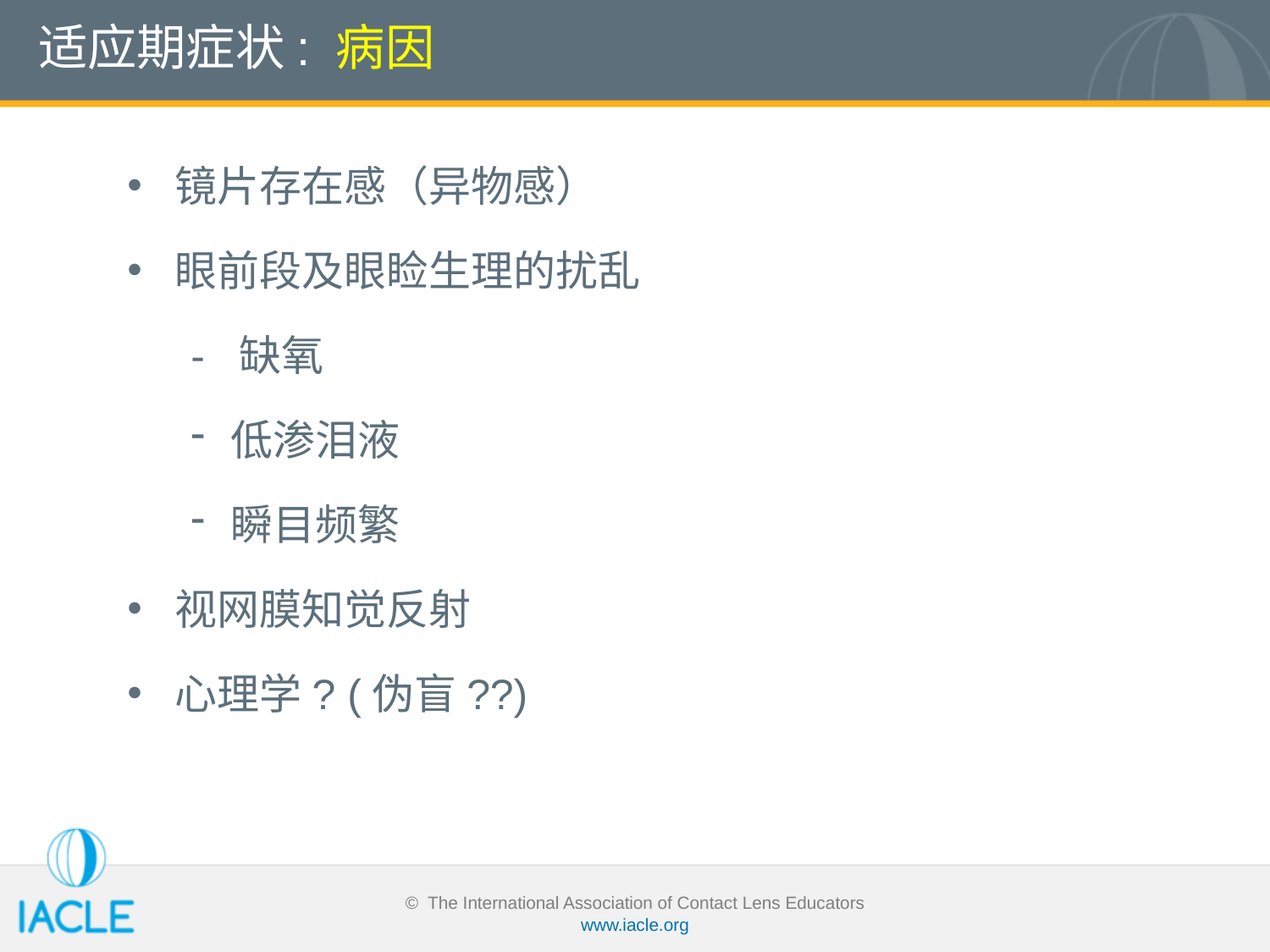

# 适应期症状: 病因
镜片存在感（异物感）
眼前段及眼睑生理的扰乱
-  缺氧
低渗泪液
瞬目频繁
视网膜知觉反射
心理学? (伪盲??)